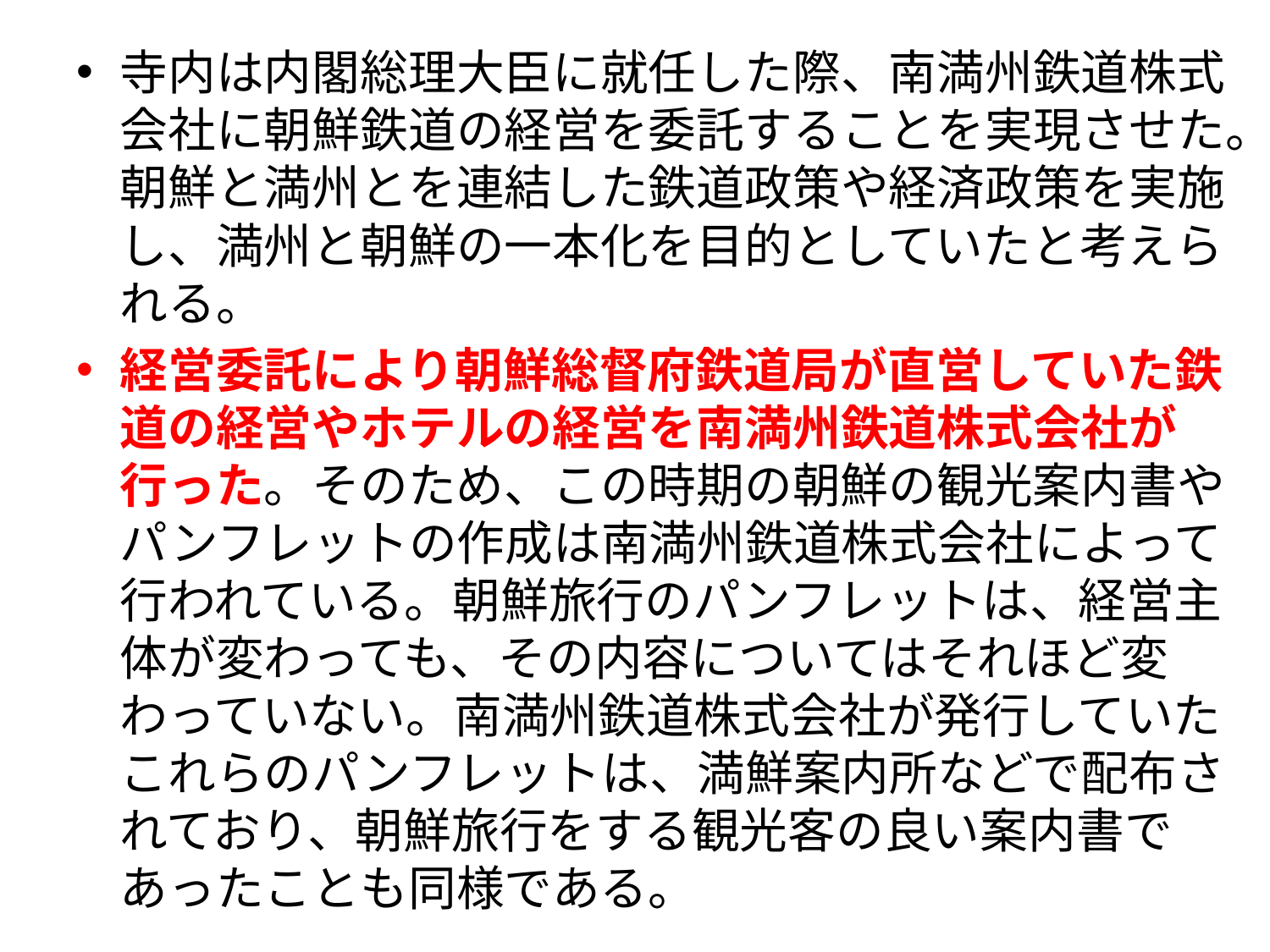

寺内は内閣総理大臣に就任した際、南満州鉄道株式会社に朝鮮鉄道の経営を委託することを実現させた。朝鮮と満州とを連結した鉄道政策や経済政策を実施し、満州と朝鮮の一本化を目的としていたと考えられる。
経営委託により朝鮮総督府鉄道局が直営していた鉄道の経営やホテルの経営を南満州鉄道株式会社が行った。そのため、この時期の朝鮮の観光案内書やパンフレットの作成は南満州鉄道株式会社によって行われている。朝鮮旅行のパンフレットは、経営主体が変わっても、その内容についてはそれほど変わっていない。南満州鉄道株式会社が発行していたこれらのパンフレットは、満鮮案内所などで配布されており、朝鮮旅行をする観光客の良い案内書であったことも同様である。